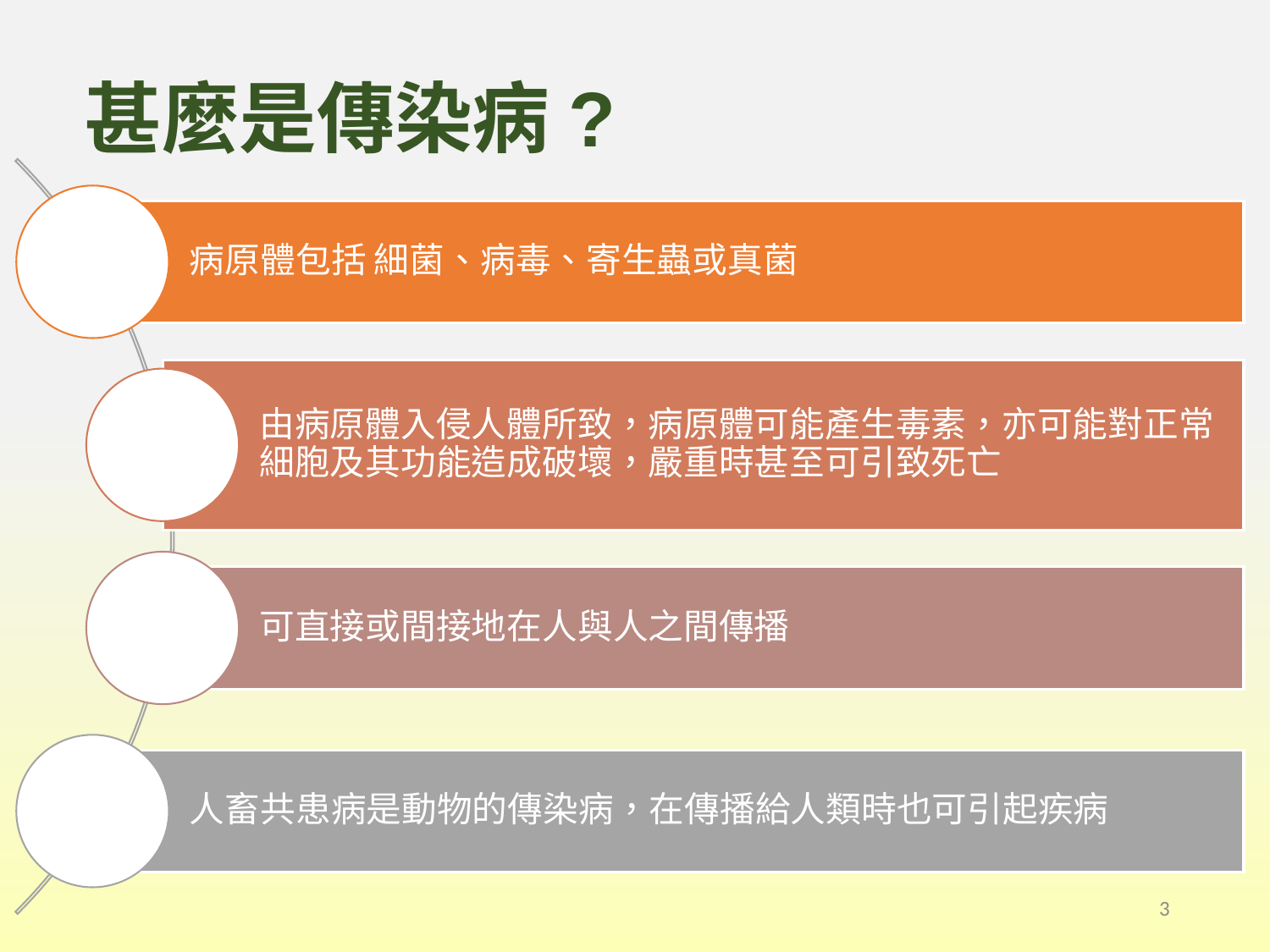

# 甚麼是傳染病?
病原體包括 細菌、病毒、寄生蟲或真菌
由病原體入侵人體所致，病原體可能產生毒素，亦可能對正常細胞及其功能造成破壞，嚴重時甚至可引致死亡
可直接或間接地在人與人之間傳播
人畜共患病是動物的傳染病，在傳播給人類時也可引起疾病
3